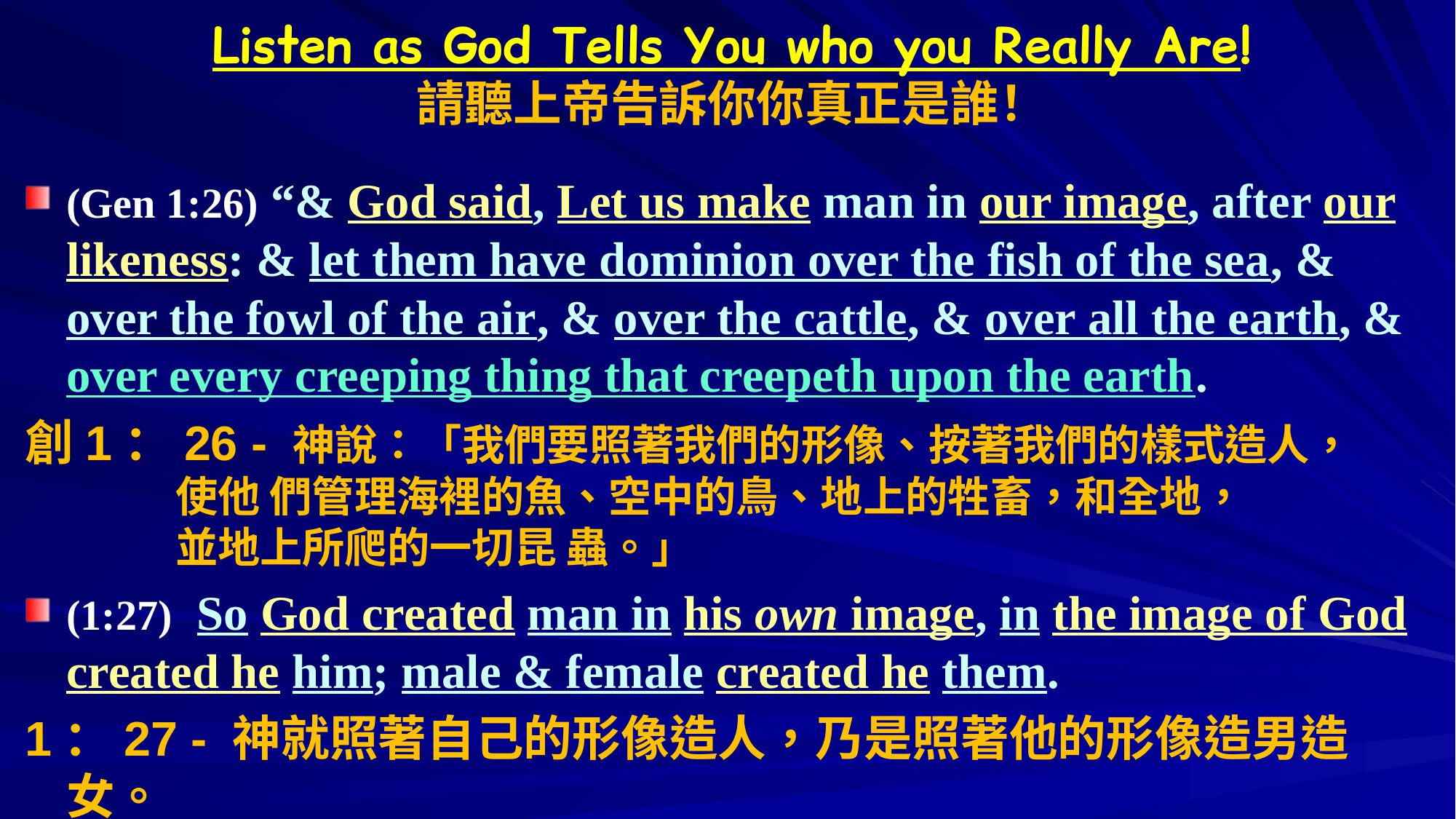

# Listen as God Tells You who you Really Are! 請聽上帝告訴你你真正是誰！
(Gen 1:26) “& God said, Let us make man in our image, after our likeness: & let them have dominion over the fish of the sea, & over the fowl of the air, & over the cattle, & over all the earth, & over every creeping thing that creepeth upon the earth.
創1：26 - 神說：「我們要照著我們的形像、按著我們的樣式造人，		使他 們管理海裡的魚、空中的鳥、地上的牲畜，和全地，			並地上所爬的一切昆 蟲。」
(1:27)  So God created man in his own image, in the image of God created he him; male & female created he them.
1：27 - 神就照著自己的形像造人，乃是照著他的形像造男造女。